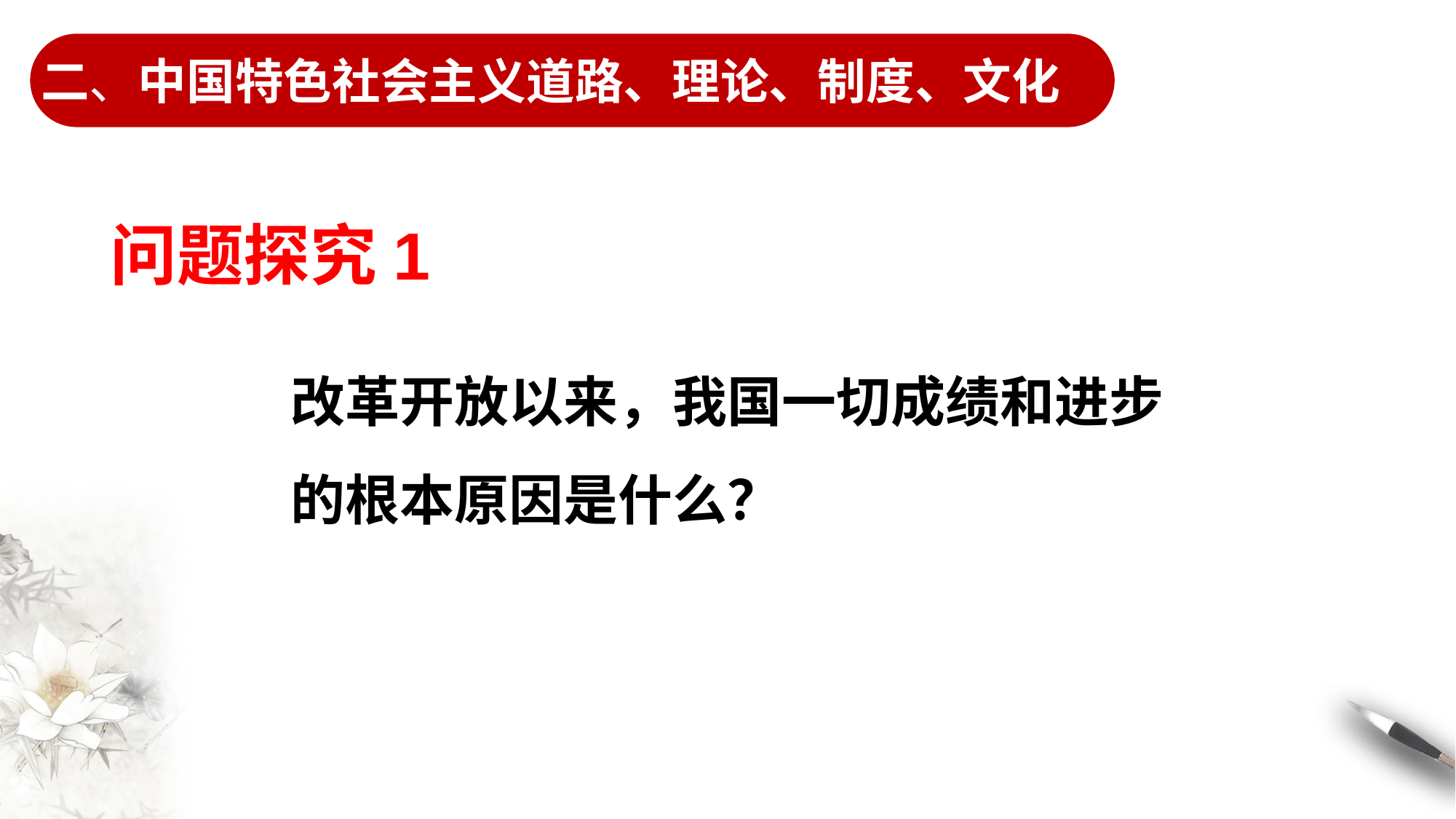

二、中国特色社会主义道路、理论、制度、文化
问题探究1
改革开放以来，我国一切成绩和进步
的根本原因是什么？